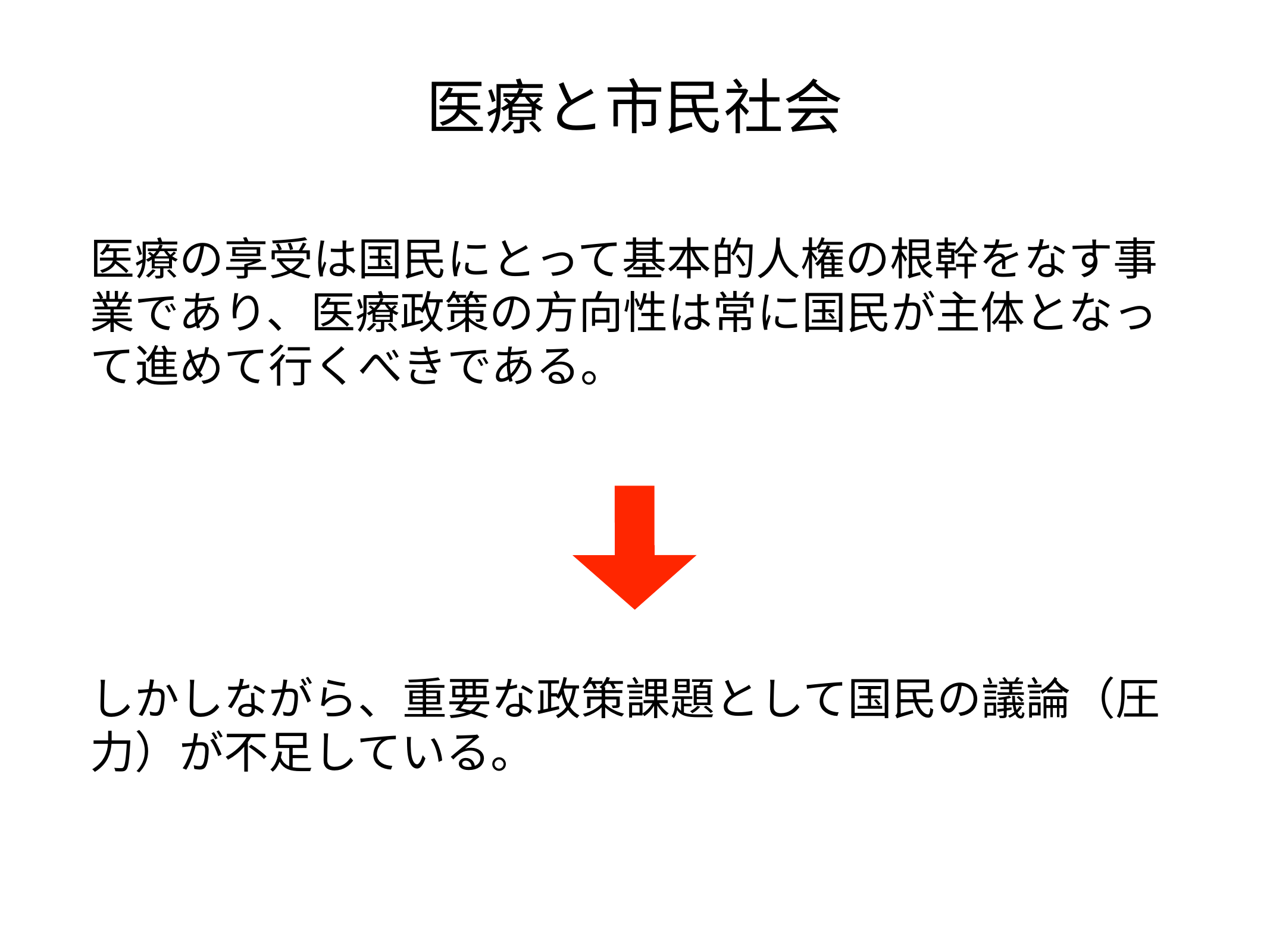

医療と市民社会
医療の享受は国民にとって基本的人権の根幹をなす事業であり、医療政策の方向性は常に国民が主体となって進めて行くべきである。

しかしながら、重要な政策課題として国民の議論（圧力）が不足している。